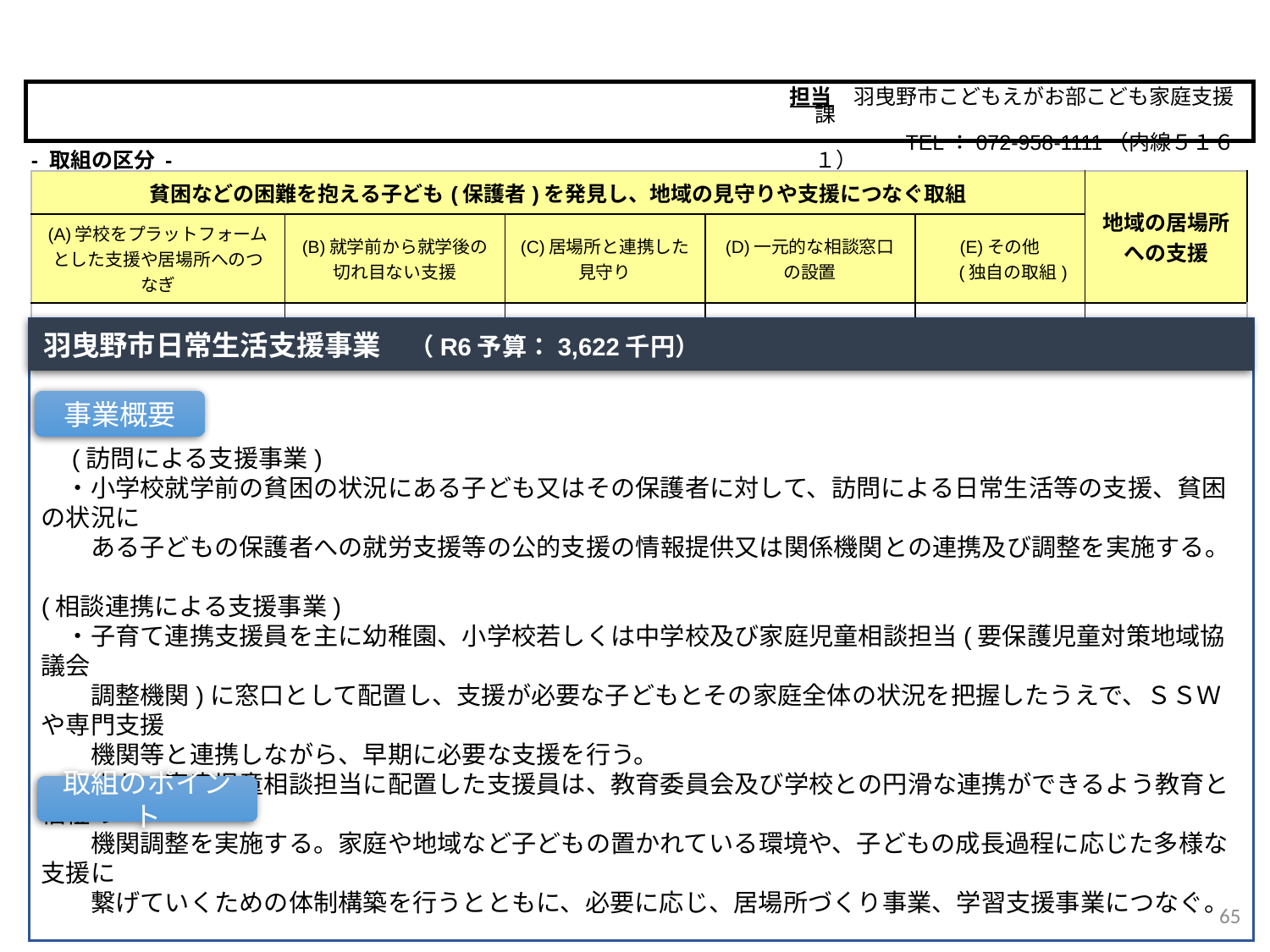

担当　羽曳野市こどもえがお部こども家庭支援課
　　　　　 TEL：072-958-1111（内線５１６１）

羽曳野市
- 取組の区分 -
| 貧困などの困難を抱える子ども(保護者)を発見し、地域の見守りや支援につなぐ取組 |  |  |  |  | 地域の居場所 への支援 |
| --- | --- | --- | --- | --- | --- |
| (A)学校をプラットフォームとした支援や居場所へのつなぎ | (B)就学前から就学後の 切れ目ない支援 | (C)居場所と連携した 見守り | (D)一元的な相談窓口 の設置 | (E)その他 　 (独自の取組) |  |
|  |  |  |  | ○ |  |
羽曳野市日常生活支援事業　（R6予算：3,622千円）

　(訪問による支援事業)
　・小学校就学前の貧困の状況にある子ども又はその保護者に対して、訪問による日常生活等の支援、貧困の状況に
　　ある子どもの保護者への就労支援等の公的支援の情報提供又は関係機関との連携及び調整を実施する。

(相談連携による支援事業)
　・子育て連携支援員を主に幼稚園、小学校若しくは中学校及び家庭児童相談担当(要保護児童対策地域協議会
　　調整機関)に窓口として配置し、支援が必要な子どもとその家庭全体の状況を把握したうえで、ＳＳＷや専門支援
　　機関等と連携しながら、早期に必要な支援を行う。
　　また、家庭児童相談担当に配置した支援員は、教育委員会及び学校との円滑な連携ができるよう教育と福祉の
　　機関調整を実施する。家庭や地域など子どもの置かれている環境や、子どもの成長過程に応じた多様な支援に
　　繋げていくための体制構築を行うとともに、必要に応じ、居場所づくり事業、学習支援事業につなぐ。

・子育て連携支援員として、学校関連機関と関係が深い元学校長や元幼稚園長を配置したことで、小・中学校が
　初動対応するケースや対応困難ケース等の多くについて、学校機関と市長部局の連携強化や、緊密な調整に資する
　ことができる。

事業概要
取組のポイント
65